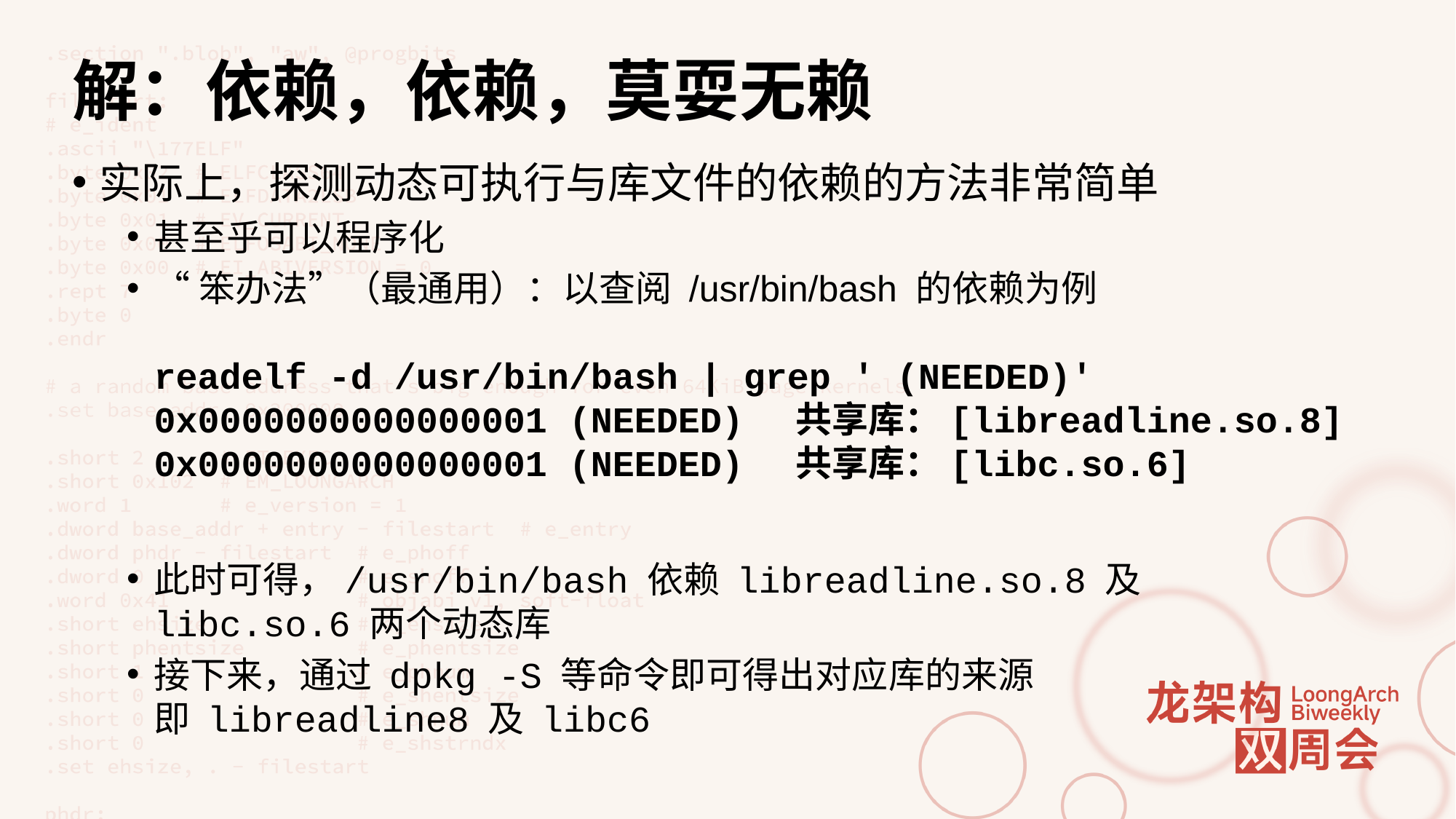

# 解：依赖，依赖，莫耍无赖
实际上，探测动态可执行与库文件的依赖的方法非常简单
甚至乎可以程序化
“笨办法”（最通用）：以查阅 /usr/bin/bash 的依赖为例
readelf -d /usr/bin/bash | grep ' (NEEDED)'
0x0000000000000001 (NEEDED)  共享库：[libreadline.so.8]
0x0000000000000001 (NEEDED)  共享库：[libc.so.6]

此时可得，/usr/bin/bash 依赖 libreadline.so.8 及
libc.so.6 两个动态库
接下来，通过 dpkg -S 等命令即可得出对应库的来源
即 libreadline8 及 libc6